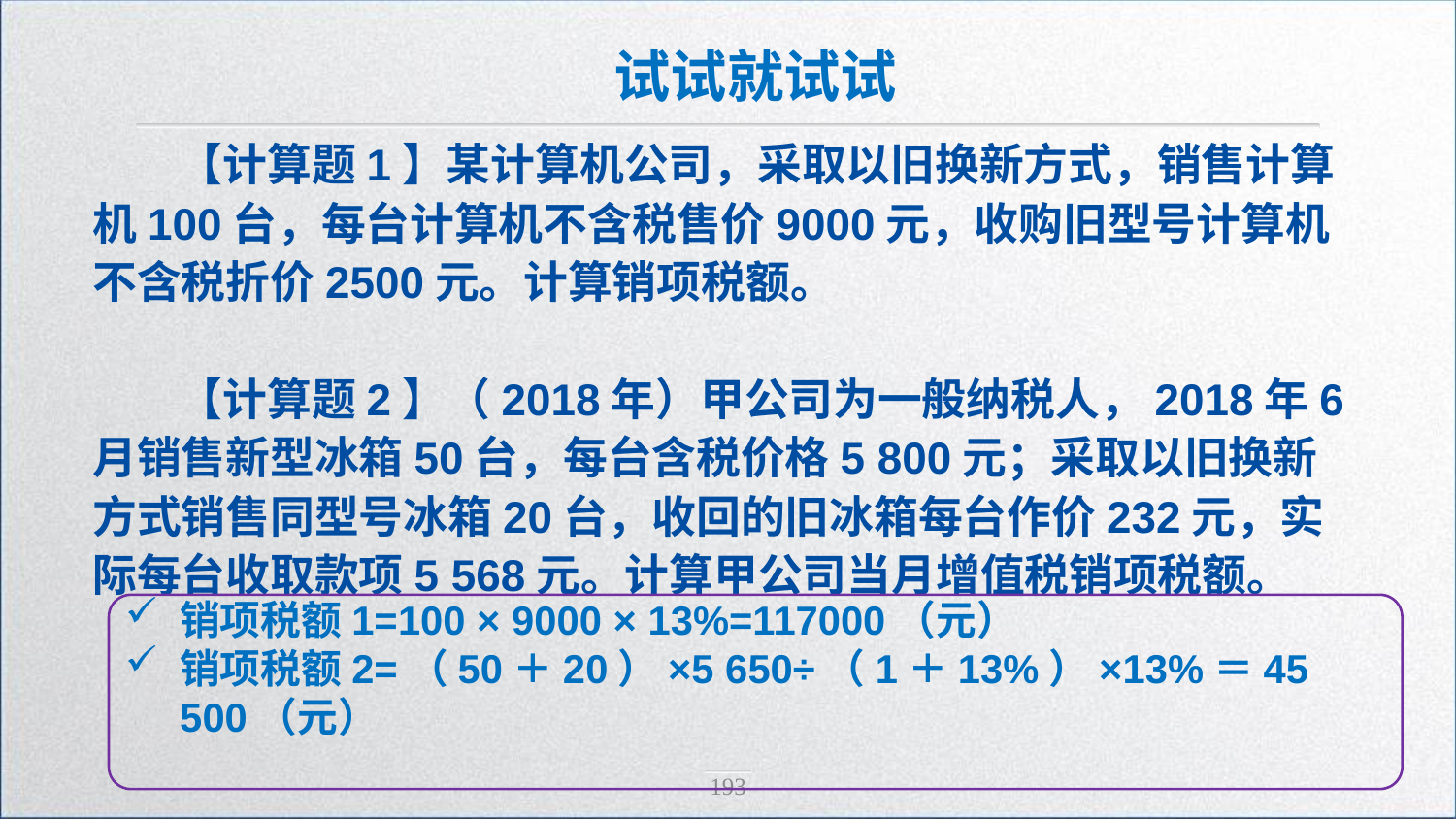

试试就试试
【计算题1】某计算机公司，采取以旧换新方式，销售计算机100台，每台计算机不含税售价9000元，收购旧型号计算机不含税折价2500元。计算销项税额。

【计算题2】（2018年）甲公司为一般纳税人，2018年6月销售新型冰箱50台，每台含税价格5 800元；采取以旧换新方式销售同型号冰箱20台，收回的旧冰箱每台作价232元，实际每台收取款项5 568元。计算甲公司当月增值税销项税额。

销项税额1=100 × 9000 × 13%=117000（元）
销项税额2=（50＋20）×5 650÷（1＋13%）×13%＝45 500（元）

193